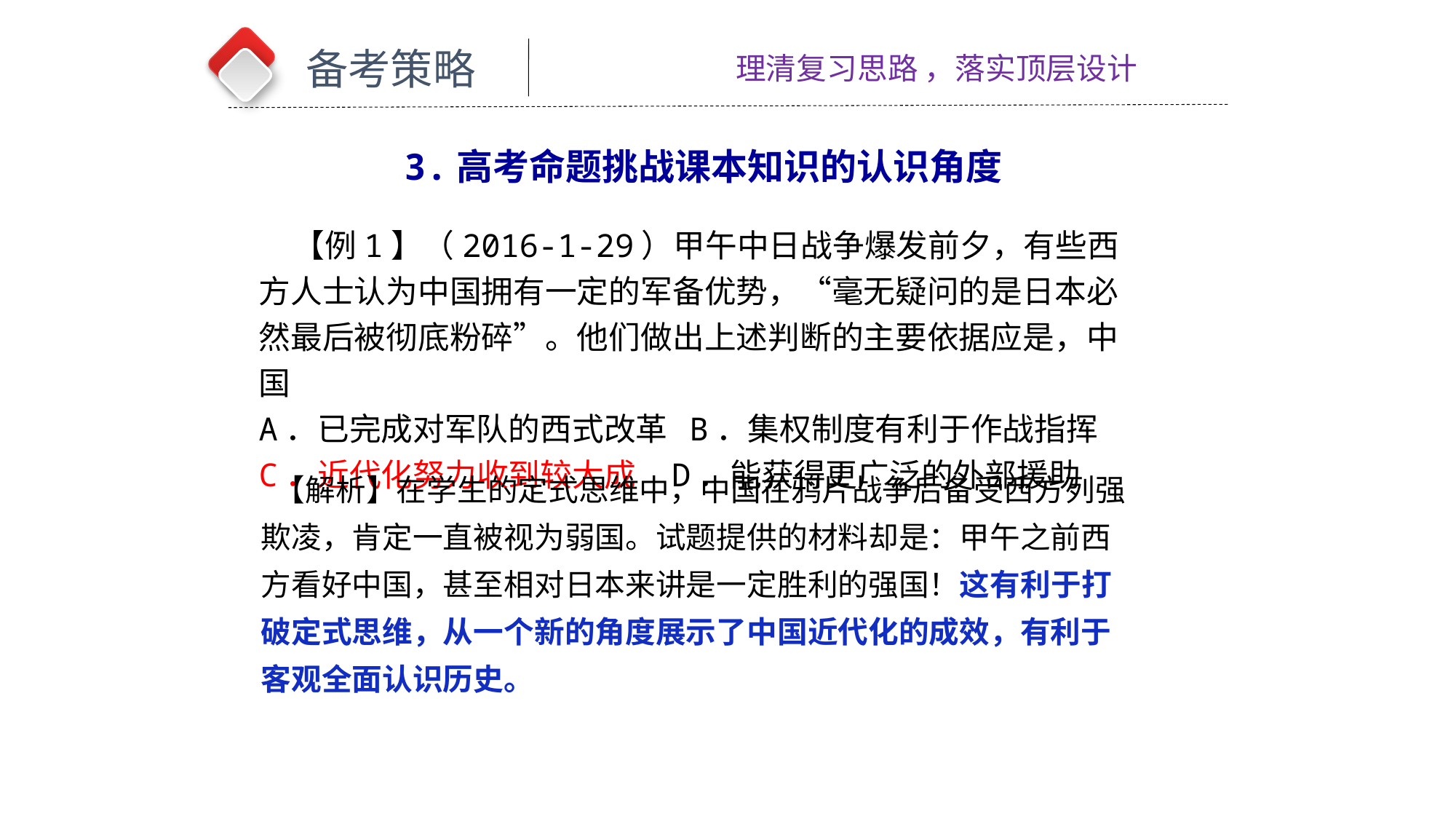

备考策略
理清复习思路 ，落实顶层设计

3.高考命题挑战课本知识的认识角度
    【例1】（2016-1-29）甲午中日战争爆发前夕，有些西方人士认为中国拥有一定的军备优势，“毫无疑问的是日本必然最后被彻底粉碎”。他们做出上述判断的主要依据应是，中国
A．已完成对军队的西式改革  B．集权制度有利于作战指挥
C．近代化努力收到较大成    D．能获得更广泛的外部援助
 【解析】在学生的定式思维中，中国在鸦片战争后备受西方列强欺凌，肯定一直被视为弱国。试题提供的材料却是：甲午之前西方看好中国，甚至相对日本来讲是一定胜利的强国！这有利于打破定式思维，从一个新的角度展示了中国近代化的成效，有利于客观全面认识历史。